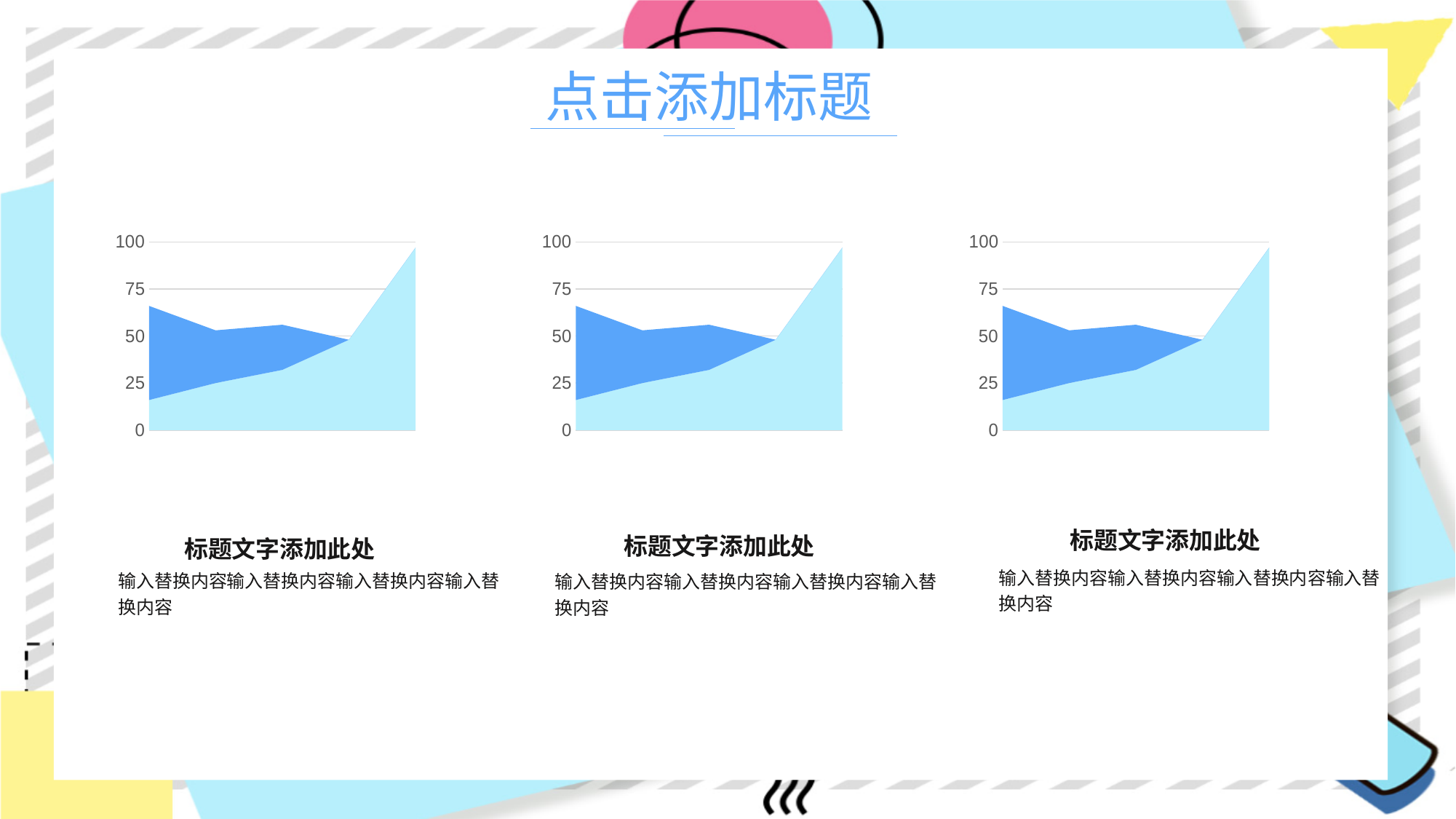

点击添加标题

### Chart

| Category | 系列 1 | 系列 2 |
|---|---|---|
| 37261 | 16.0 | 50.0 |
| 37262 | 25.0 | 28.0 |
| 37263 | 32.0 | 24.0 |
| 37264 | 48.0 | 0.0 |
| 37265 | 97.0 | 0.0 |

### Chart

| Category | 系列 1 | 系列 2 |
|---|---|---|
| 37261 | 16.0 | 50.0 |
| 37262 | 25.0 | 28.0 |
| 37263 | 32.0 | 24.0 |
| 37264 | 48.0 | 0.0 |
| 37265 | 97.0 | 0.0 |

### Chart

| Category | 系列 1 | 系列 2 |
|---|---|---|
| 37261 | 16.0 | 50.0 |
| 37262 | 25.0 | 28.0 |
| 37263 | 32.0 | 24.0 |
| 37264 | 48.0 | 0.0 |
| 37265 | 97.0 | 0.0 |
标题文字添加此处

标题文字添加此处

标题文字添加此处

输入替换内容输入替换内容输入替换内容输入替换内容

输入替换内容输入替换内容输入替换内容输入替换内容

输入替换内容输入替换内容输入替换内容输入替换内容